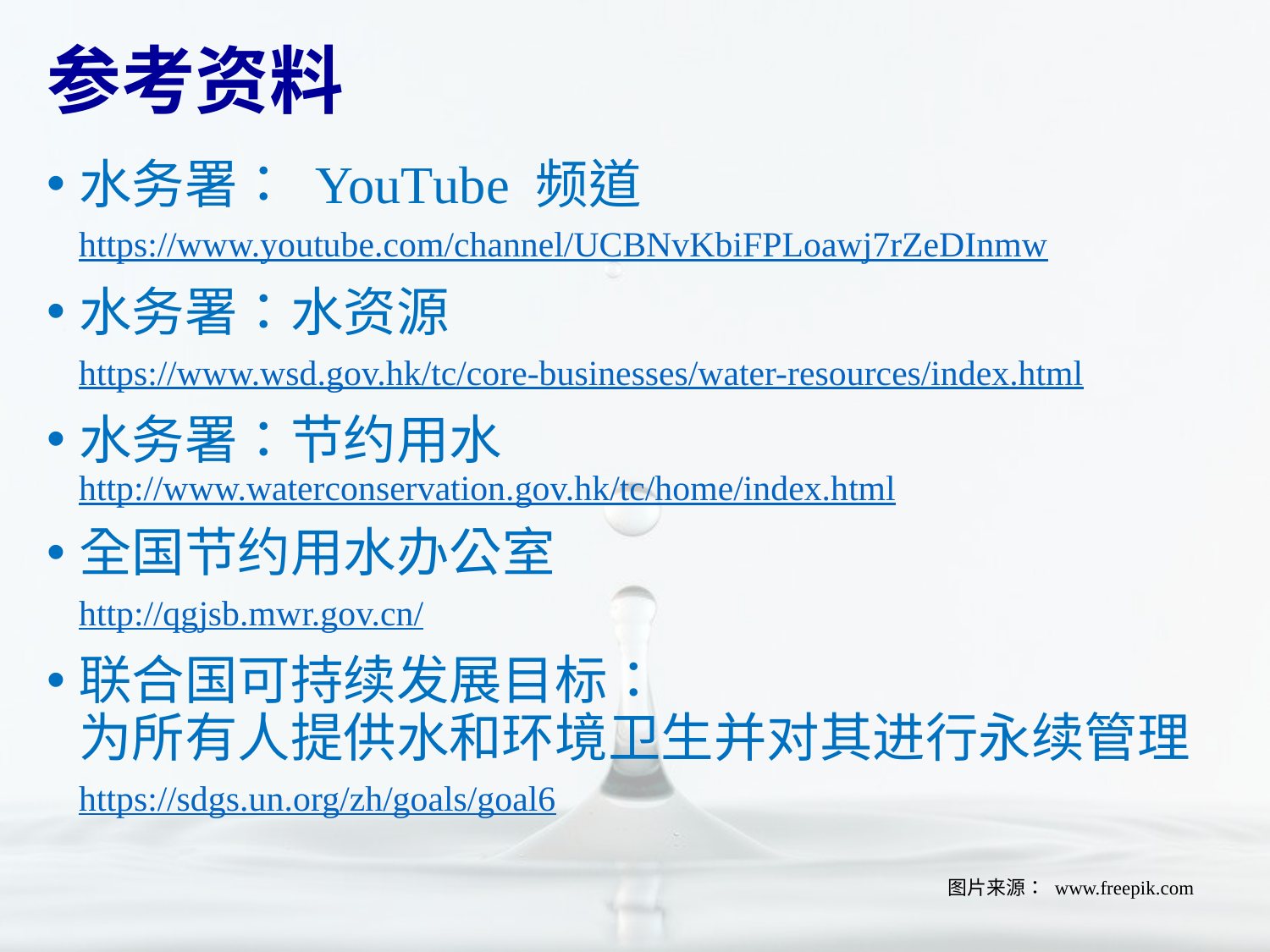

# 参考资料
水务署： YouTube 频道https://www.youtube.com/channel/UCBNvKbiFPLoawj7rZeDInmw
水务署：水资源
https://www.wsd.gov.hk/tc/core-businesses/water-resources/index.html
水务署：节约用水http://www.waterconservation.gov.hk/tc/home/index.html
全国节约用水办公室
http://qgjsb.mwr.gov.cn/
联合国可持续发展目标：
为所有人提供水和环境卫生并对其进行永续管理 https://sdgs.un.org/zh/goals/goal6
图片来源： www.freepik.com